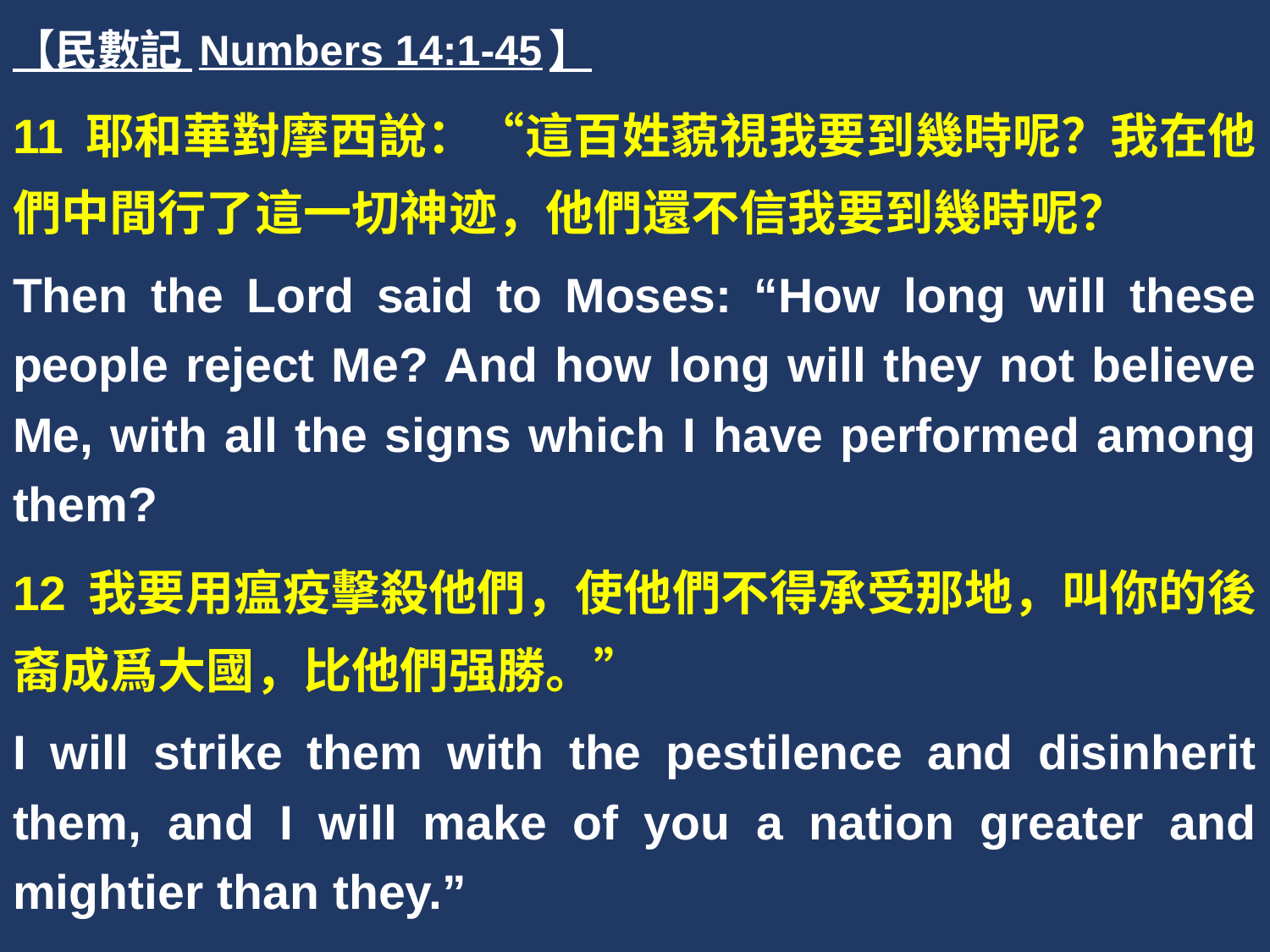

【民數記 Numbers 14:1-45】
11 耶和華對摩西說：“這百姓藐視我要到幾時呢？我在他們中間行了這一切神迹，他們還不信我要到幾時呢？
Then the Lord said to Moses: “How long will these people reject Me? And how long will they not believe Me, with all the signs which I have performed among them?
12 我要用瘟疫擊殺他們，使他們不得承受那地，叫你的後裔成爲大國，比他們强勝。”
I will strike them with the pestilence and disinherit them, and I will make of you a nation greater and mightier than they.”